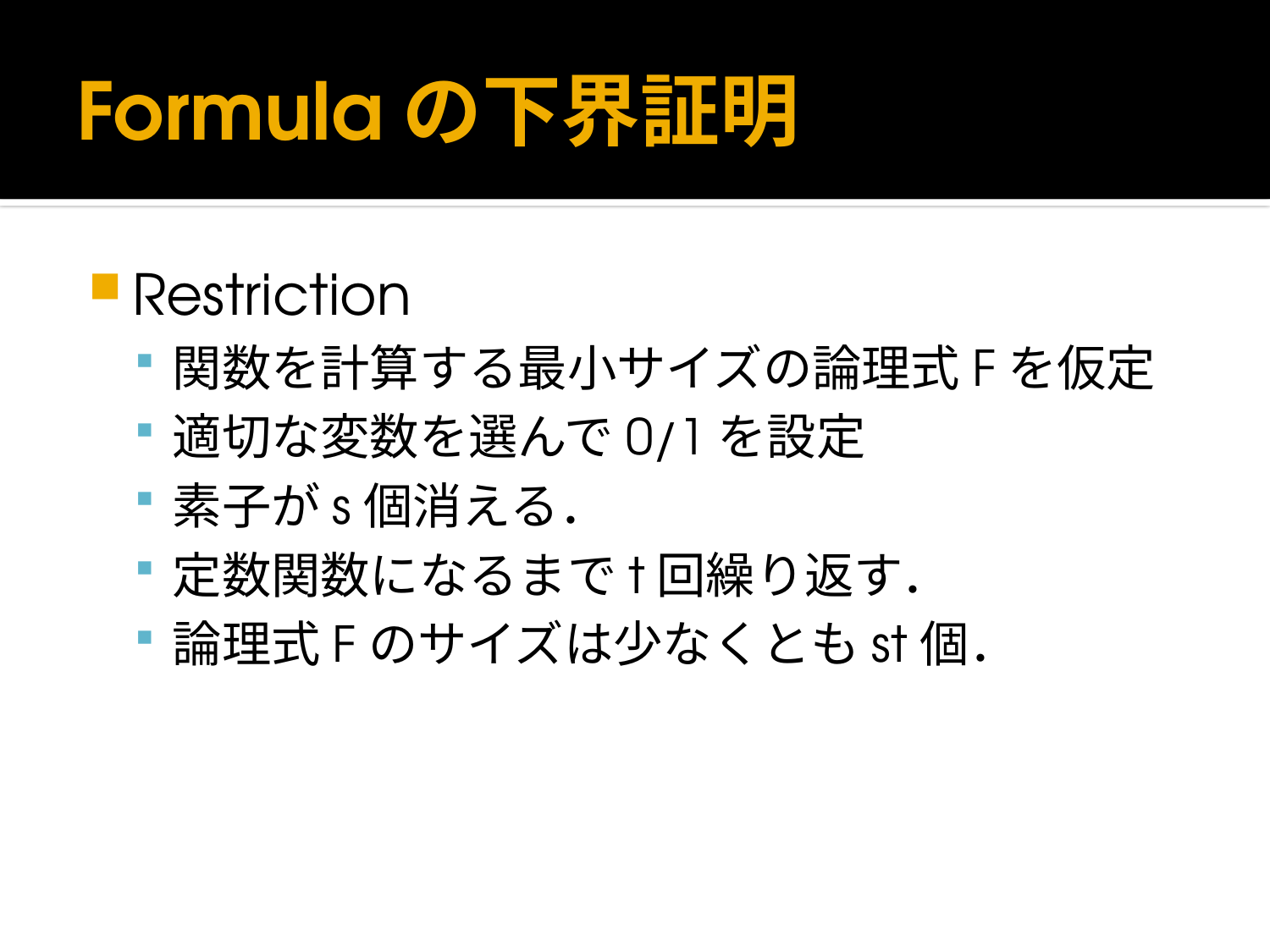

# Formulaの下界証明
Restriction
関数を計算する最小サイズの論理式Fを仮定
適切な変数を選んで0/1を設定
素子がs個消える．
定数関数になるまでt回繰り返す．
論理式Fのサイズは少なくともst個．